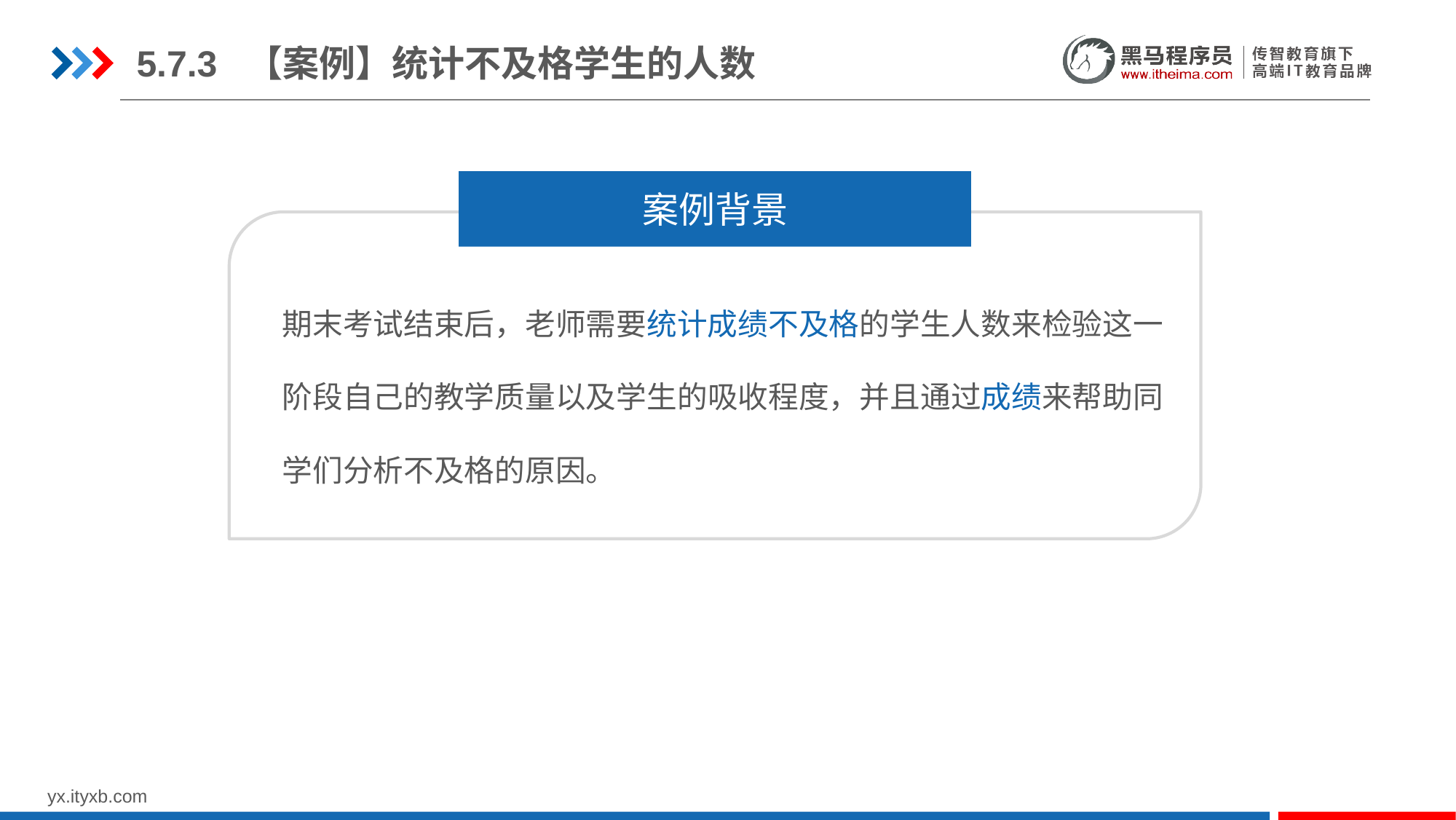

5.7.3  【案例】统计不及格学生的人数
案例背景

期末考试结束后，老师需要统计成绩不及格的学生人数来检验这一阶段自己的教学质量以及学生的吸收程度，并且通过成绩来帮助同学们分析不及格的原因。